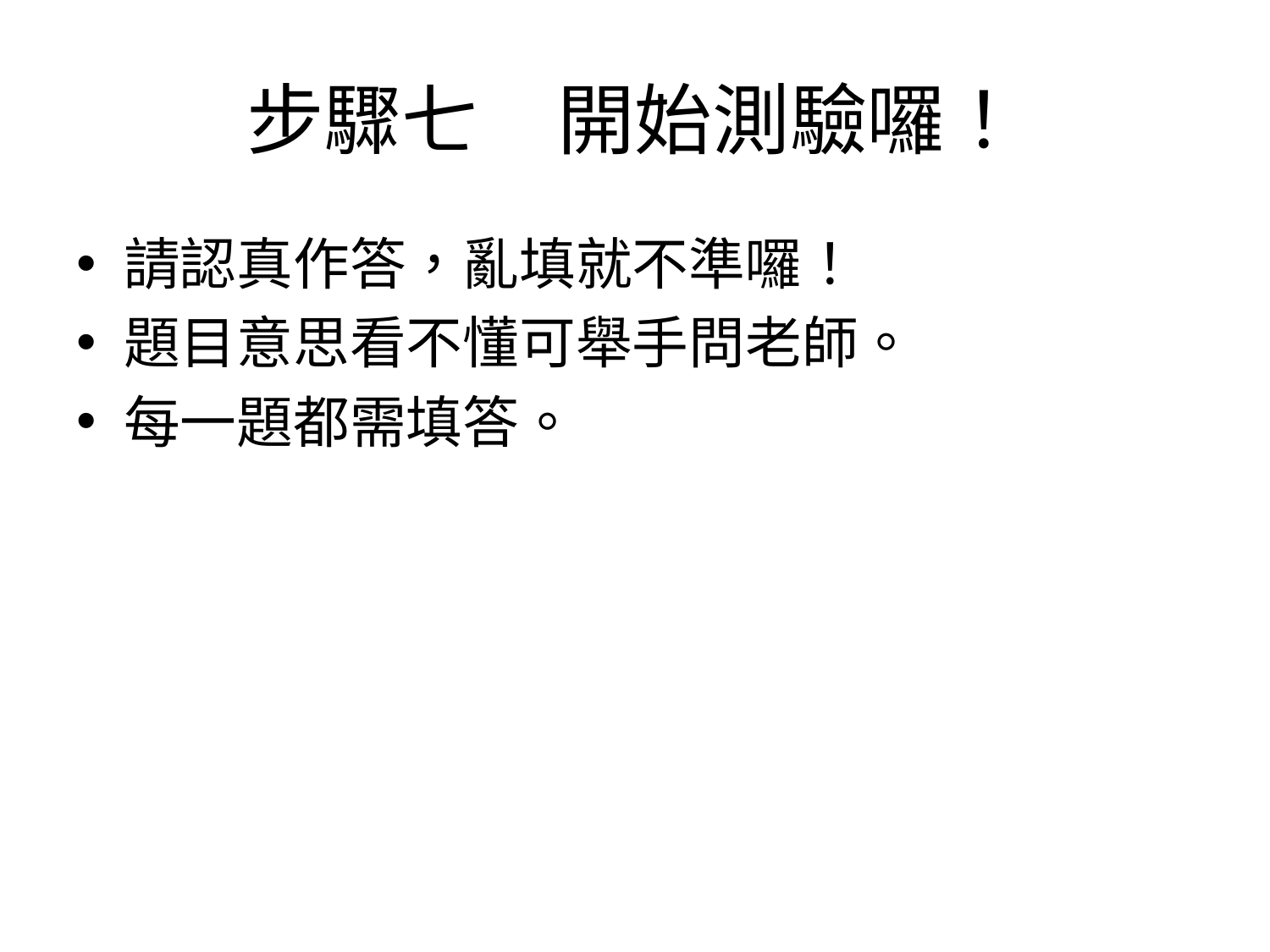

# 步驟七　開始測驗囉！
請認真作答，亂填就不準囉！
題目意思看不懂可舉手問老師。
每一題都需填答。